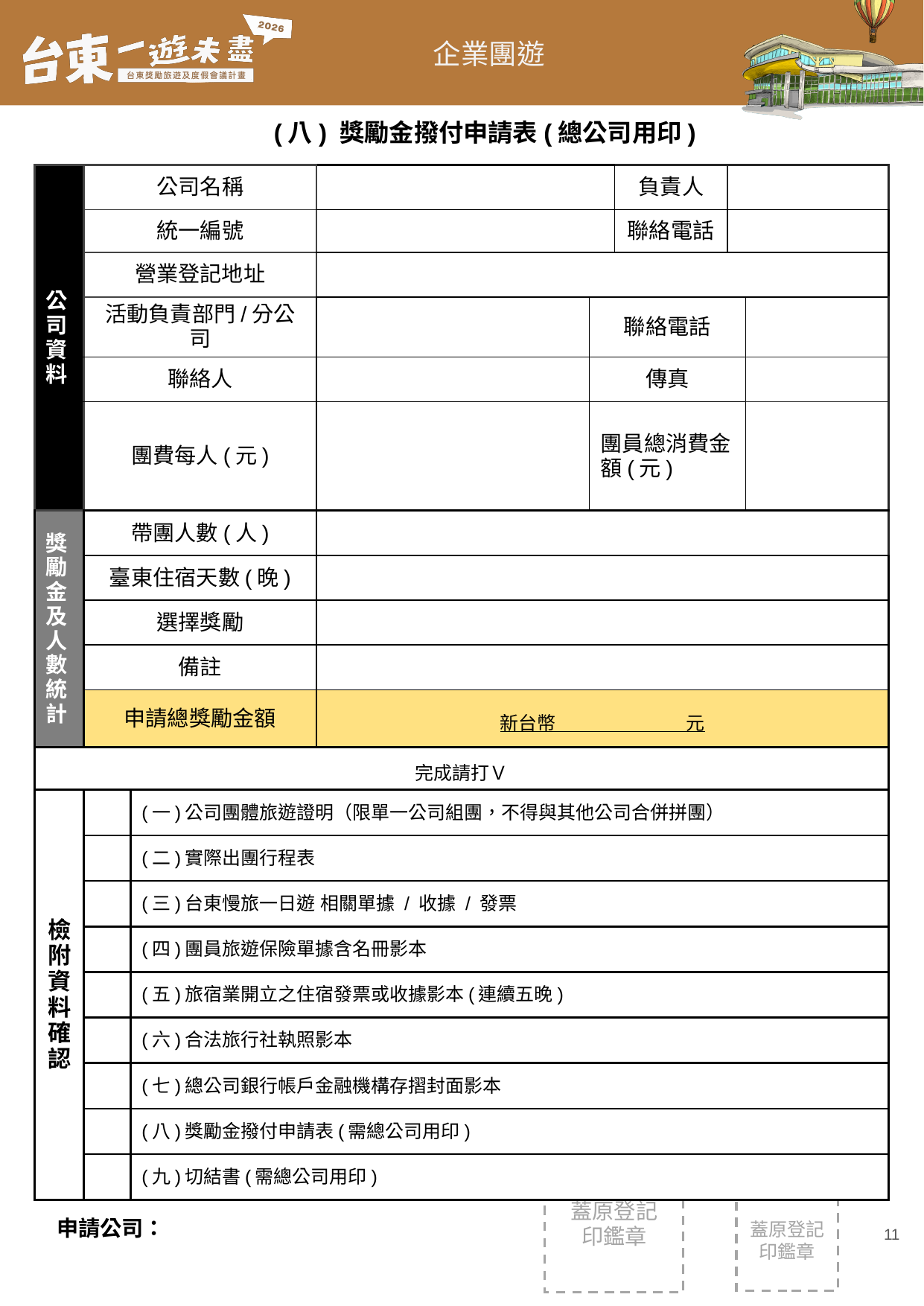

(八) 獎勵金撥付申請表(總公司用印)
| 公司資料 | 公司名稱 |  |  |  | 負責人 |  |  |
| --- | --- | --- | --- | --- | --- | --- | --- |
|  | 統一編號 |  |  |  | 聯絡電話 |  |  |
|  | 營業登記地址 |  |  |  |  |  |  |
|  | 活動負責部門/分公司 |  |  | 聯絡電話 |  |  |  |
|  | 聯絡人 |  |  | 傳真 |  |  |  |
|  | 團費每人(元) |  |  | 團員總消費金額(元) |  |  |  |
| 獎勵金及人數統計 | 帶團人數(人) |  |  |  |  |  |  |
|  | 臺東住宿天數(晚) |  |  |  |  |  |  |
|  | 選擇獎勵 |  |  |  |  |  |  |
|  | 備註 |  |  |  |  |  |  |
|  | 申請總獎勵金額 |  | 新台幣 元 |  |  |  |  |
| 完成請打Ｖ |  |  |  |  |  |  |  |
| 檢附資料確認 |  | (一)公司團體旅遊證明（限單一公司組團，不得與其他公司合併拼團） |  |  |  |  |  |
|  |  | (二)實際出團行程表 |  |  |  |  |  |
|  |  | (三)台東慢旅一日遊 相關單據 / 收據 / 發票 |  |  |  |  |  |
|  |  | (四)團員旅遊保險單據含名冊影本 |  |  |  |  |  |
|  |  | (五)旅宿業開立之住宿發票或收據影本(連續五晚) |  |  |  |  |  |
|  |  | (六)合法旅行社執照影本 |  |  |  |  |  |
|  |  | (七)總公司銀行帳戶金融機構存摺封面影本 |  |  |  |  |  |
|  |  | (八)獎勵金撥付申請表(需總公司用印) |  |  |  |  |  |
|  |  | (九)切結書(需總公司用印) |  |  |  |  |  |
| 獎勵項目 | 獎勵金額 | 出團、受理時間 |
| --- | --- | --- |
| 國內團遊 企業員工方案 (國內企業團體旅遊6人(含)以上（不含司機、導遊），連住5晚以上，體驗「臺東慢旅」一日遊行程) | 45,000 | 03/01-11/10 |
負責人章：
總公司章：
蓋原登記
印鑑章
此致      臺東縣政府
11
蓋原登記
印鑑章
申請公司：